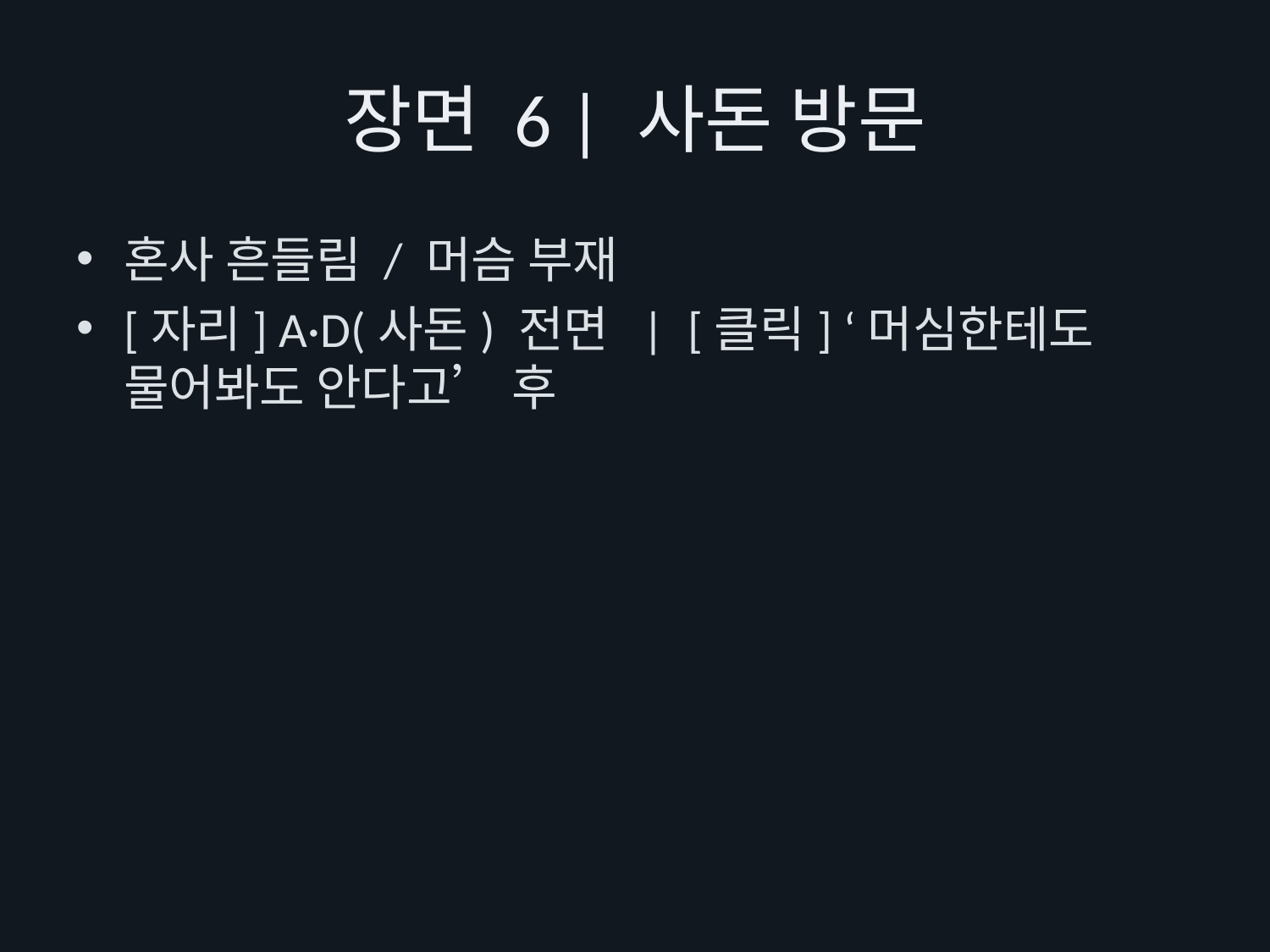

# 장면 6 | 사돈 방문
혼사 흔들림 / 머슴 부재
[자리] A·D(사돈) 전면  |  [클릭] ‘머심한테도 물어봐도 안다고’ 후